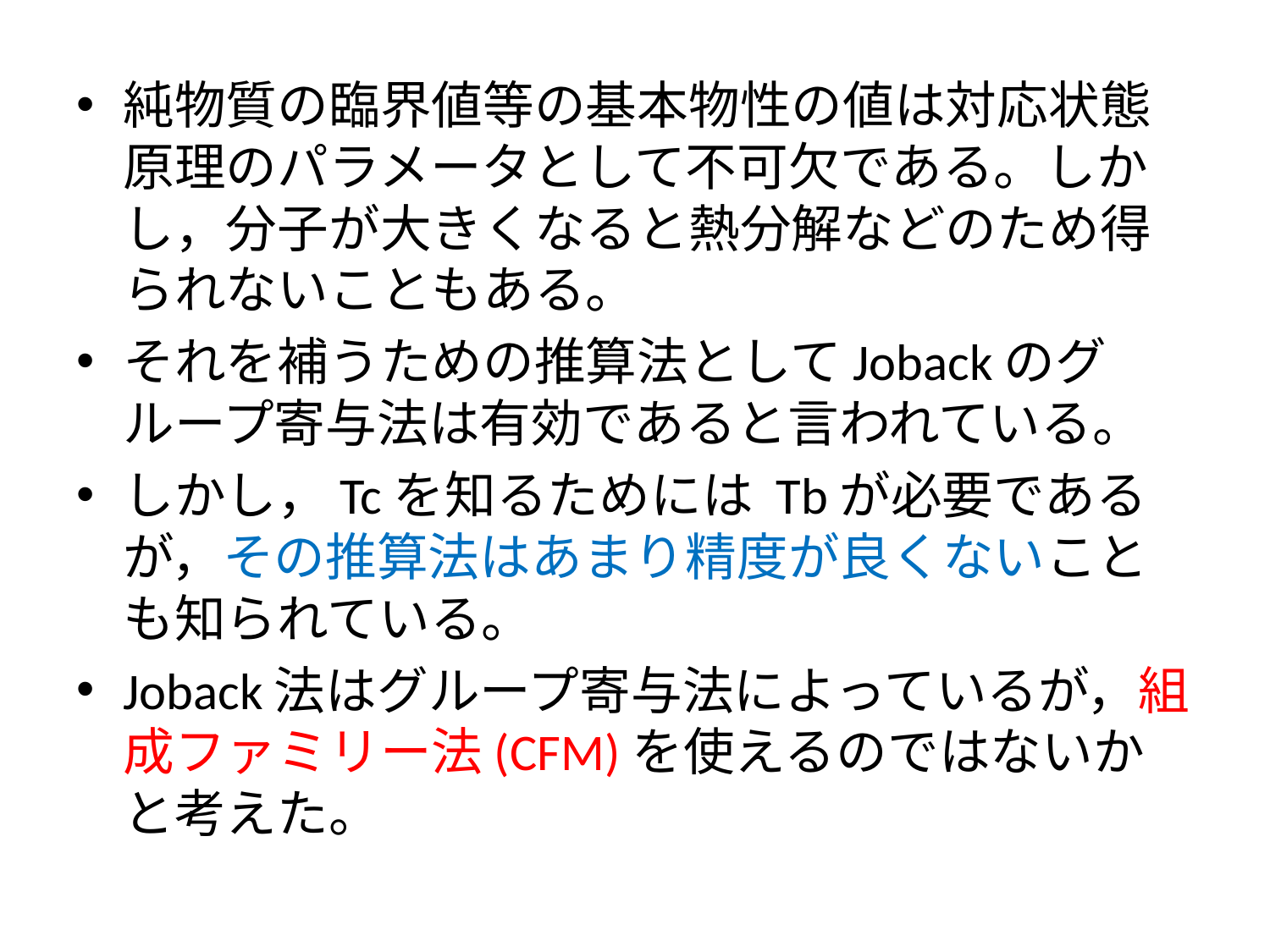

純物質の臨界値等の基本物性の値は対応状態原理のパラメータとして不可欠である。しかし，分子が大きくなると熱分解などのため得られないこともある。
それを補うための推算法としてJobackのグループ寄与法は有効であると言われている。
しかし，Tcを知るためには Tbが必要であるが，その推算法はあまり精度が良くないことも知られている。
Joback法はグループ寄与法によっているが，組成ファミリー法(CFM)を使えるのではないかと考えた。